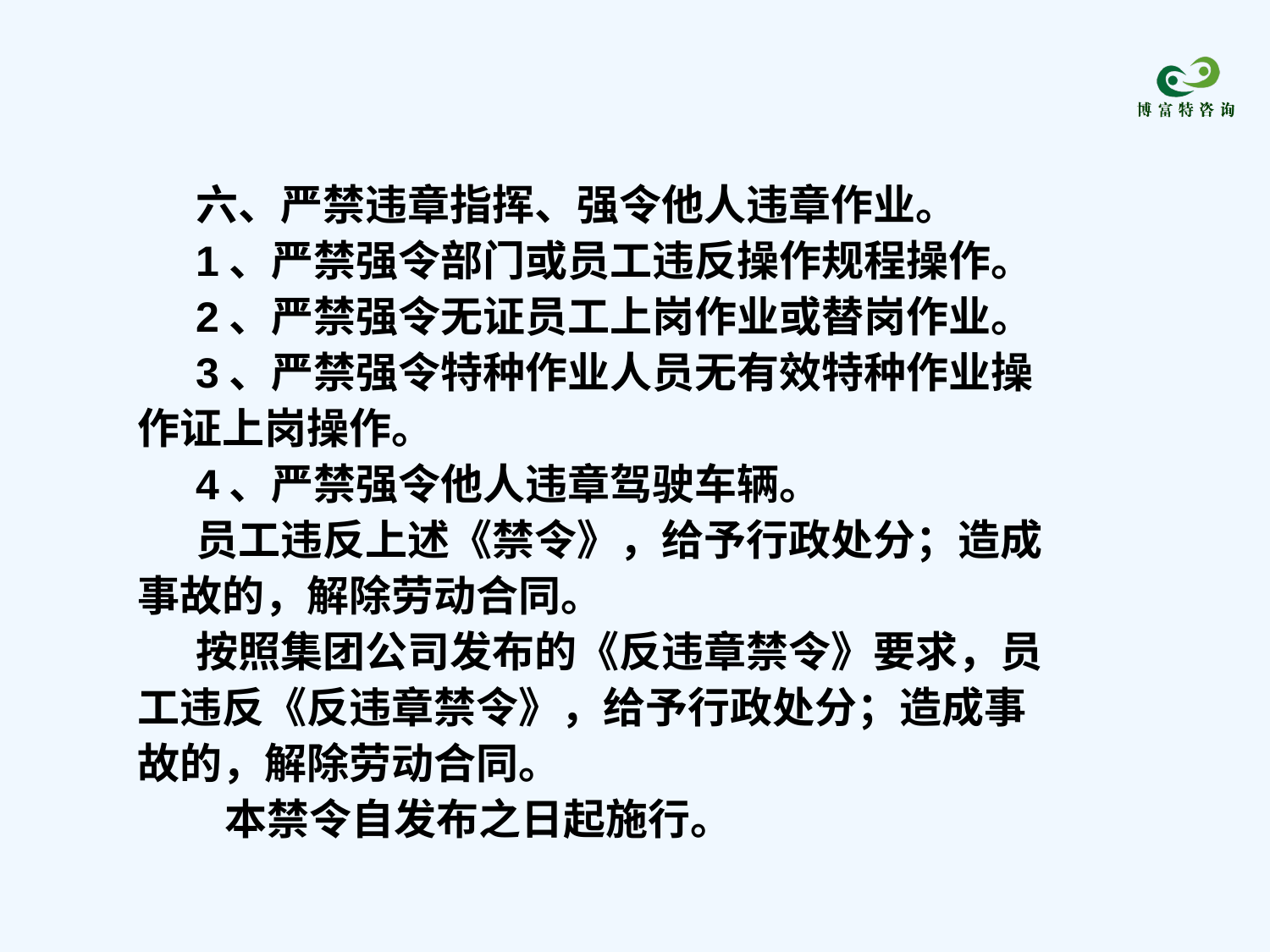

六、严禁违章指挥、强令他人违章作业。
1、严禁强令部门或员工违反操作规程操作。
2、严禁强令无证员工上岗作业或替岗作业。
3、严禁强令特种作业人员无有效特种作业操作证上岗操作。
4、严禁强令他人违章驾驶车辆。
员工违反上述《禁令》，给予行政处分；造成事故的，解除劳动合同。
按照集团公司发布的《反违章禁令》要求，员工违反《反违章禁令》，给予行政处分；造成事故的，解除劳动合同。
  本禁令自发布之日起施行。
34